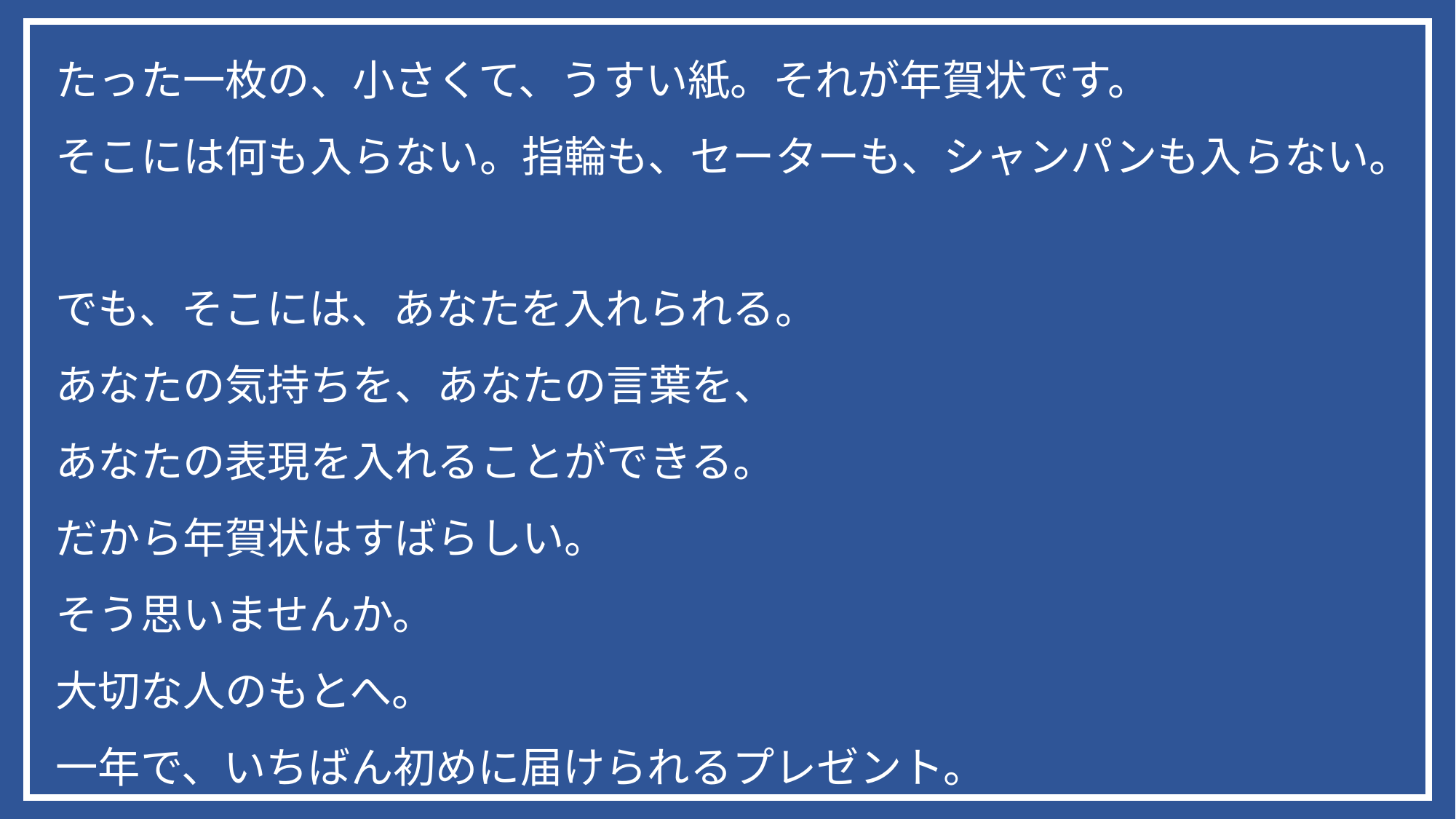

# たった一枚の、小さくて、うすい紙。それが年賀状です。 そこには何も入らない。指輪も、セーターも、シャンパンも入らない。 でも、そこには、あなたを入れられる。 あなたの気持ちを、あなたの言葉を、 あなたの表現を入れることができる。 だから年賀状はすばらしい。 そう思いませんか。 大切な人のもとへ。 一年で、いちばん初めに届けられるプレゼント。